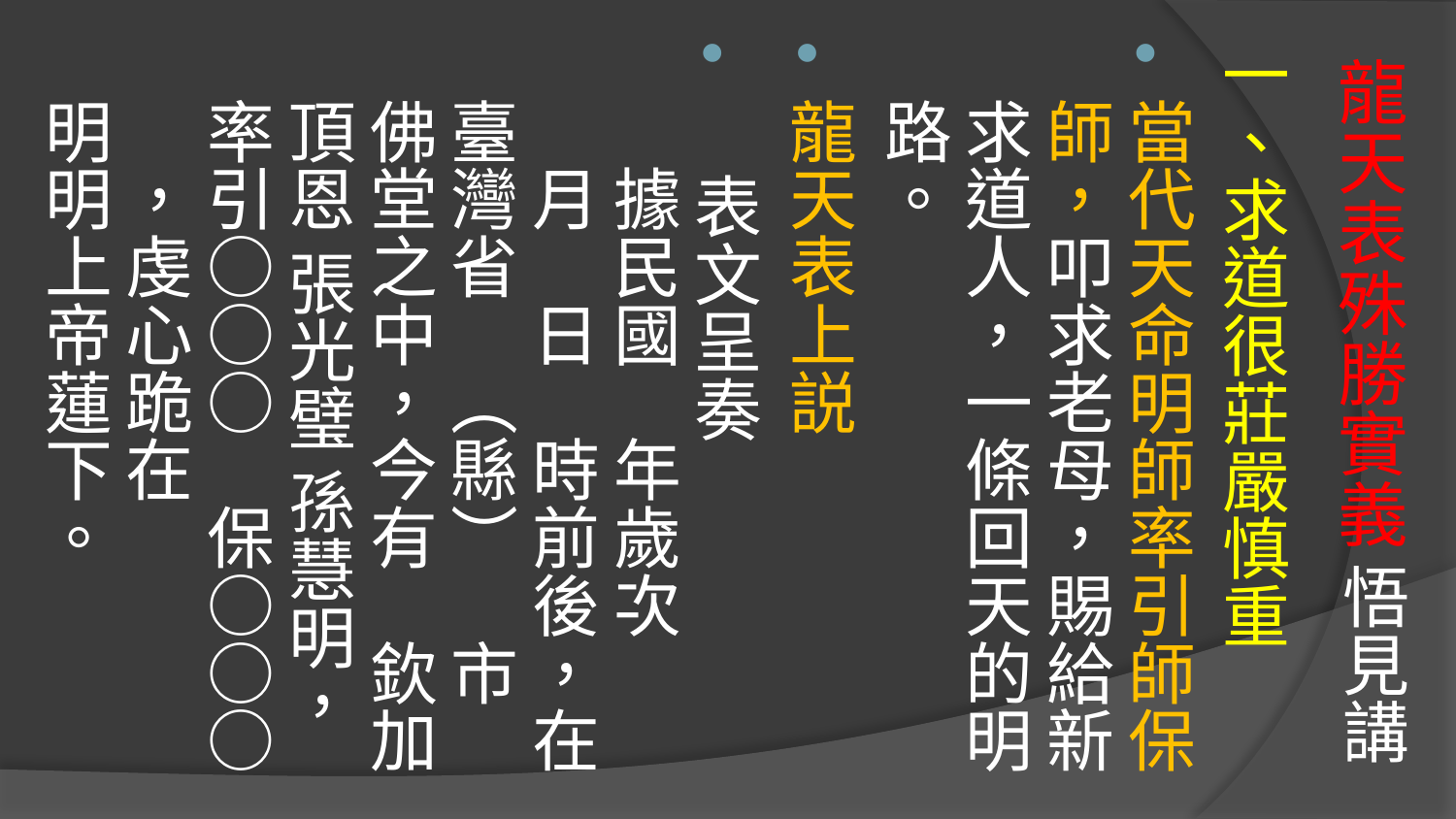

一、求道很莊嚴慎重
當代天命明師率引師保師，叩求老母，賜給新求道人，一條回天的明路。
龍天表上説
    表文呈奏
　據民國　年歲次　　　月　日　時前後，在臺灣省　（縣）　市 佛堂之中，今有　欽加頂恩 張光璧 孫慧明， 率引○○○　保○○○　，虔心跪在
明明上帝蓮下。
# 龍天表殊勝實義 悟見講